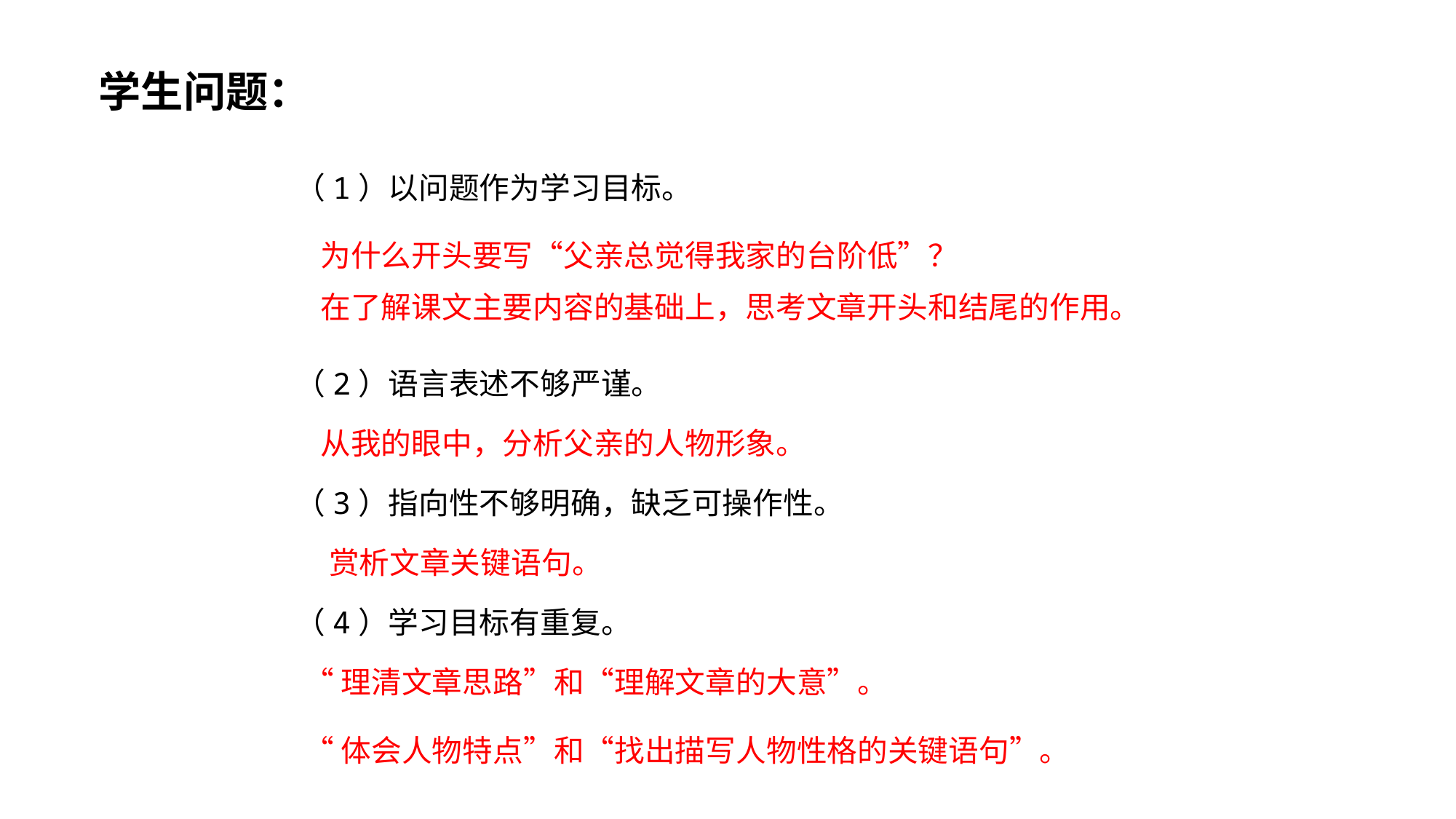

学生问题：
（1）以问题作为学习目标。
为什么开头要写“父亲总觉得我家的台阶低”？
在了解课文主要内容的基础上，思考文章开头和结尾的作用。
（2）语言表述不够严谨。
从我的眼中，分析父亲的人物形象。
（3）指向性不够明确，缺乏可操作性。
赏析文章关键语句。
（4）学习目标有重复。
“理清文章思路”和“理解文章的大意”。
“体会人物特点”和“找出描写人物性格的关键语句”。